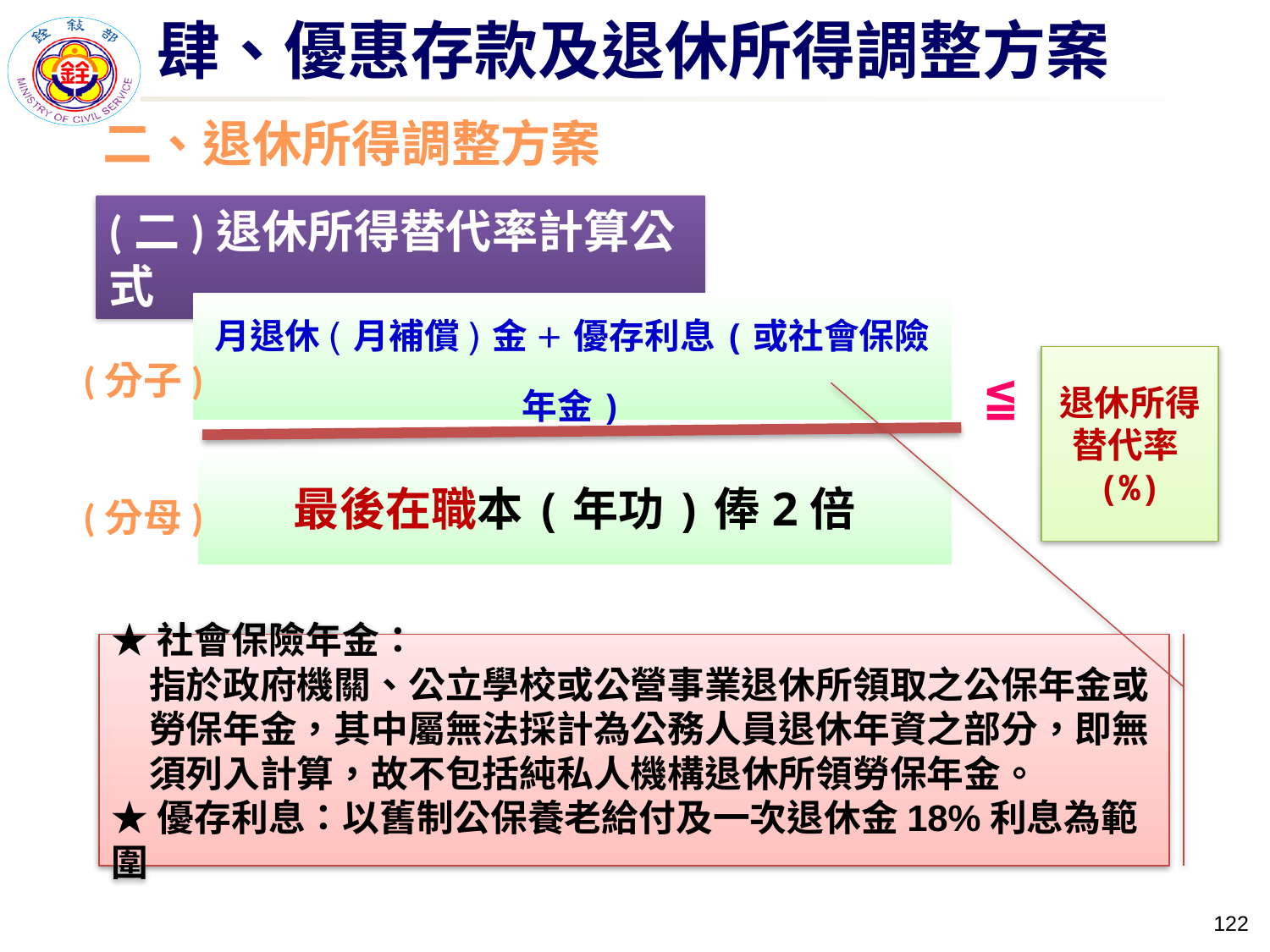

肆、優惠存款及退休所得調整方案
二、退休所得調整方案
(二)退休所得替代率計算公式
月退休(月補償)金+優存利息(或社會保險年金)
退休所得替代率(%)

最後在職本(年功)俸2倍
≦
(分子)
(分母)
★社會保險年金：
指於政府機關、公立學校或公營事業退休所領取之公保年金或勞保年金，其中屬無法採計為公務人員退休年資之部分，即無須列入計算，故不包括純私人機構退休所領勞保年金。
★優存利息：以舊制公保養老給付及一次退休金18%利息為範圍
122